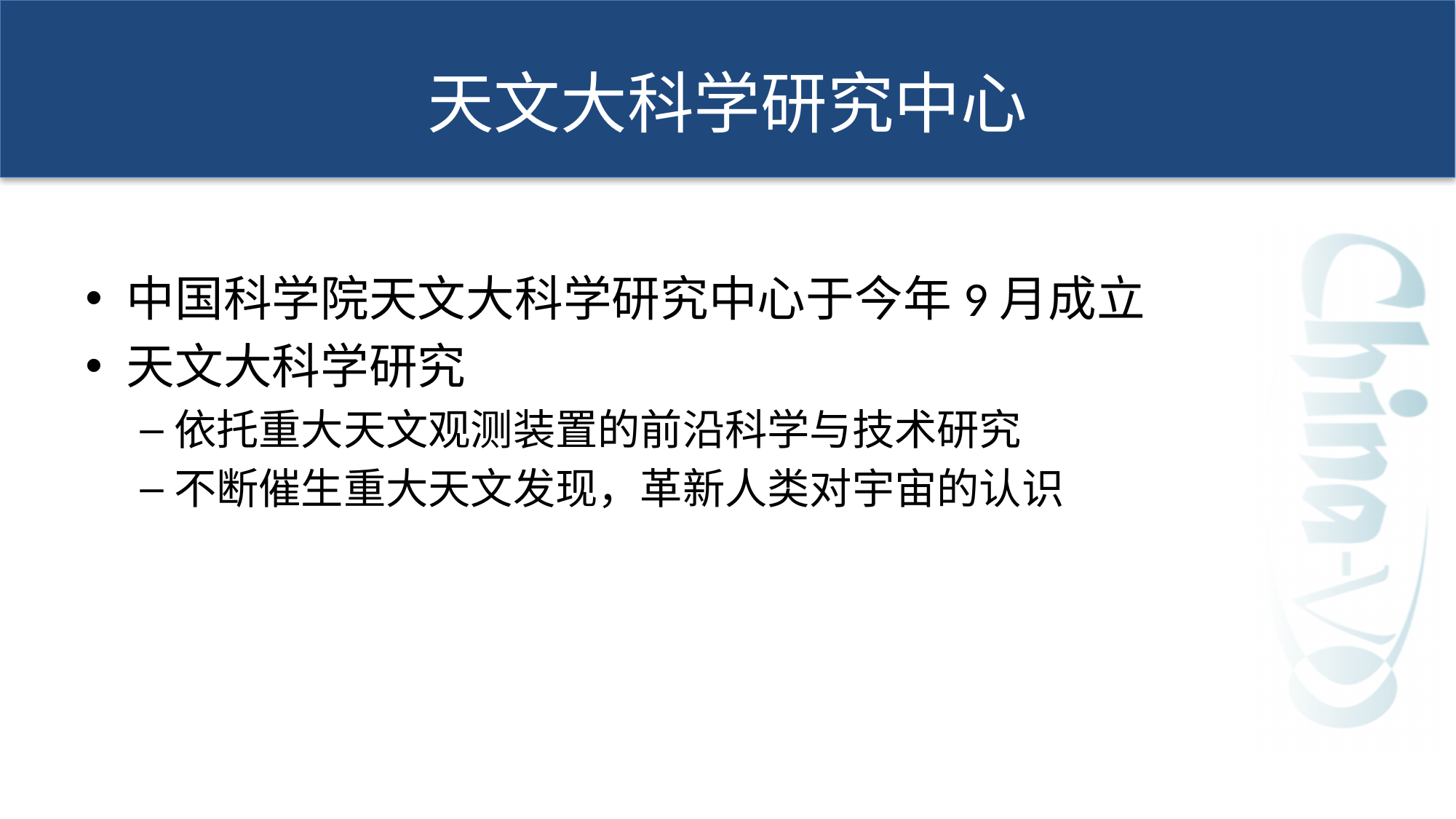

# 天文大科学研究中心

中国科学院天文大科学研究中心于今年9月成立
天文大科学研究
依托重大天文观测装置的前沿科学与技术研究
不断催生重大天文发现，革新人类对宇宙的认识